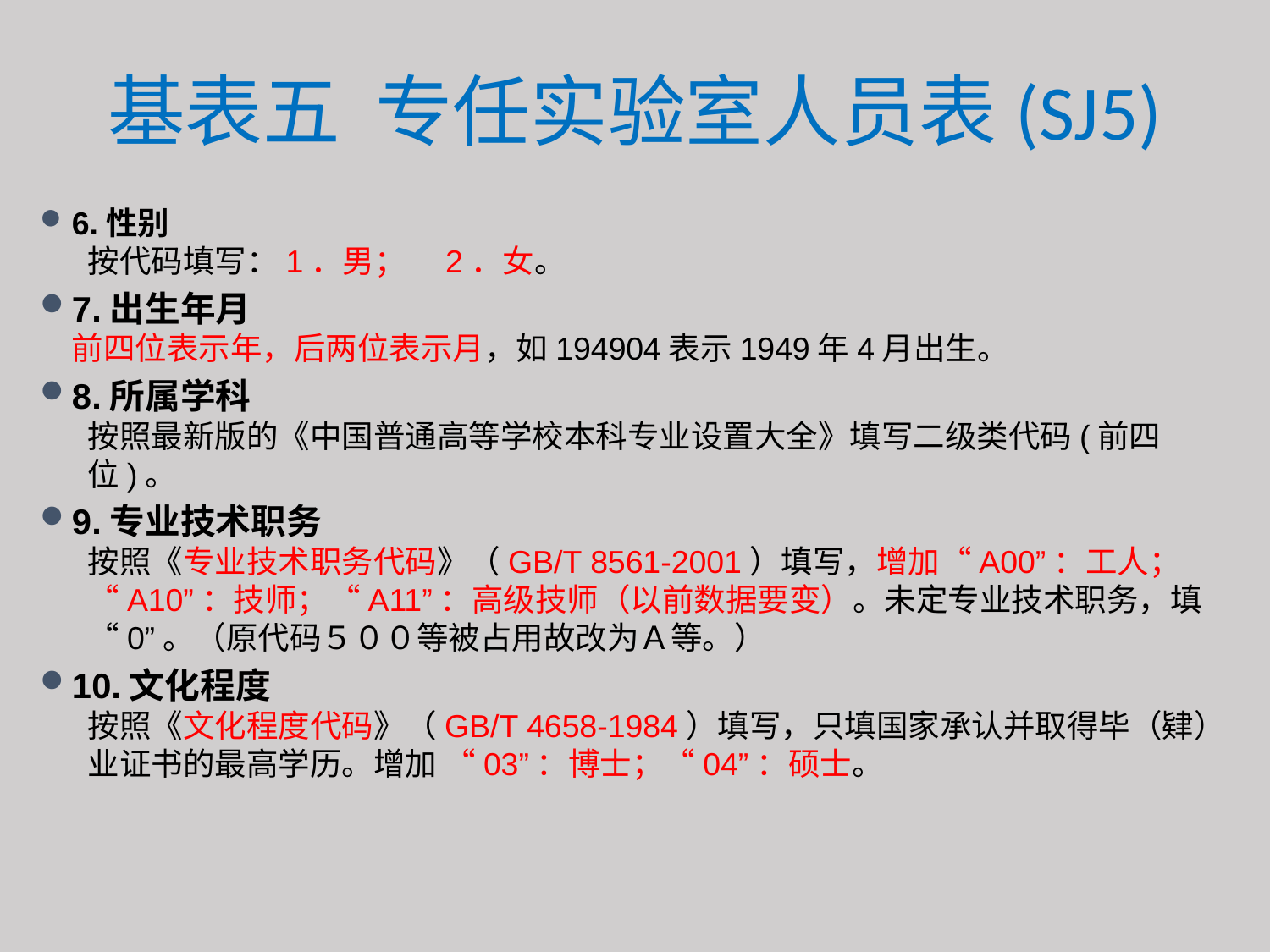

# 基表五  专任实验室人员表(SJ5)
6.性别
按代码填写：1．男；　2．女。
7.出生年月
前四位表示年，后两位表示月，如194904表示1949年4月出生。
8.所属学科
按照最新版的《中国普通高等学校本科专业设置大全》填写二级类代码(前四位)。
9.专业技术职务
按照《专业技术职务代码》（GB/T 8561-2001）填写，增加“A00”：工人；“A10”：技师；“A11”：高级技师（以前数据要变）。未定专业技术职务，填“0”。（原代码５００等被占用故改为Ａ等。）
10.文化程度
按照《文化程度代码》（GB/T 4658-1984）填写，只填国家承认并取得毕（肄）业证书的最高学历。增加 “03”：博士；“04”：硕士。